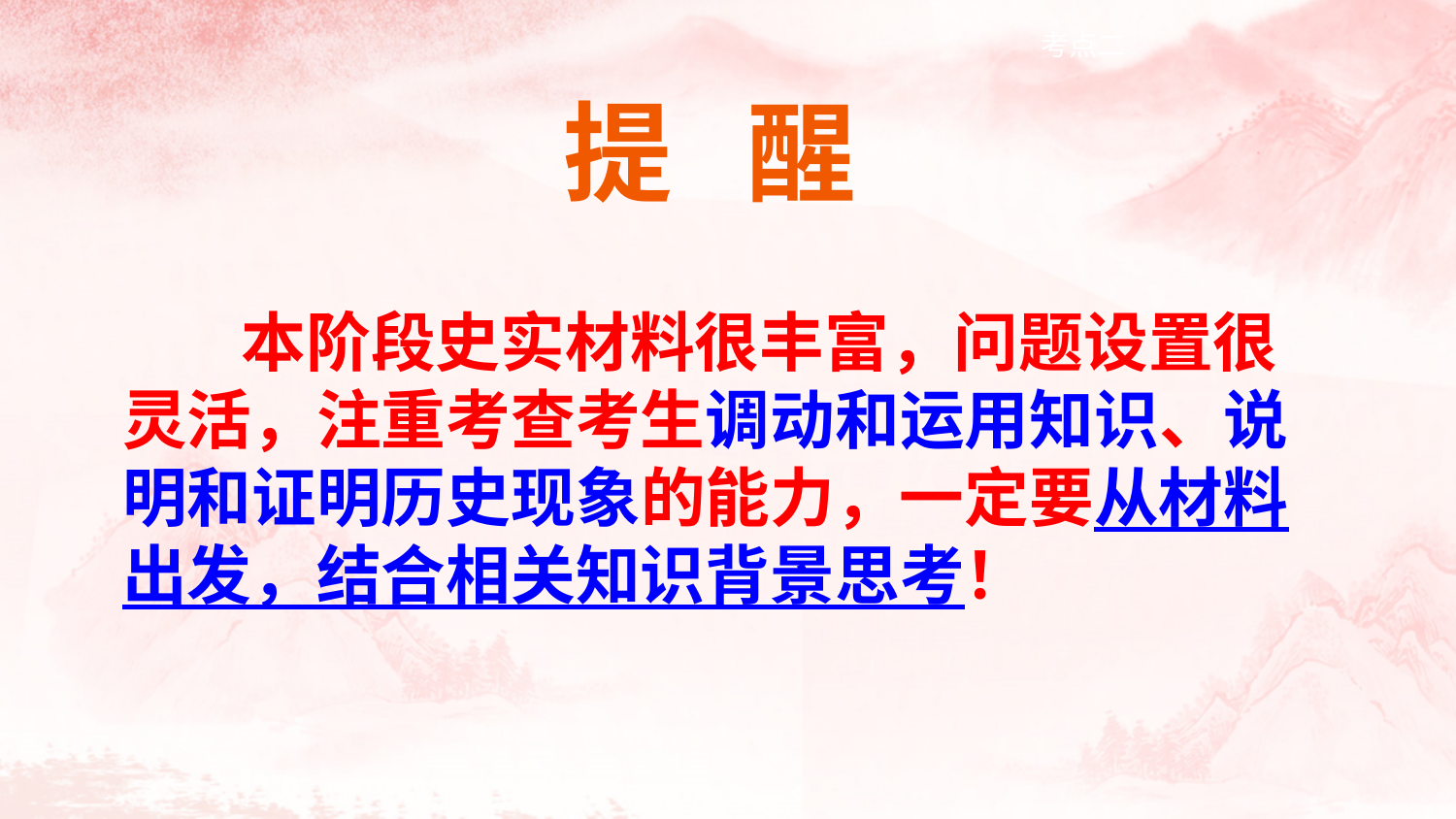

提   醒
       本阶段史实材料很丰富，问题设置很灵活，注重考查考生调动和运用知识、说明和证明历史现象的能力，一定要从材料出发，结合相关知识背景思考！